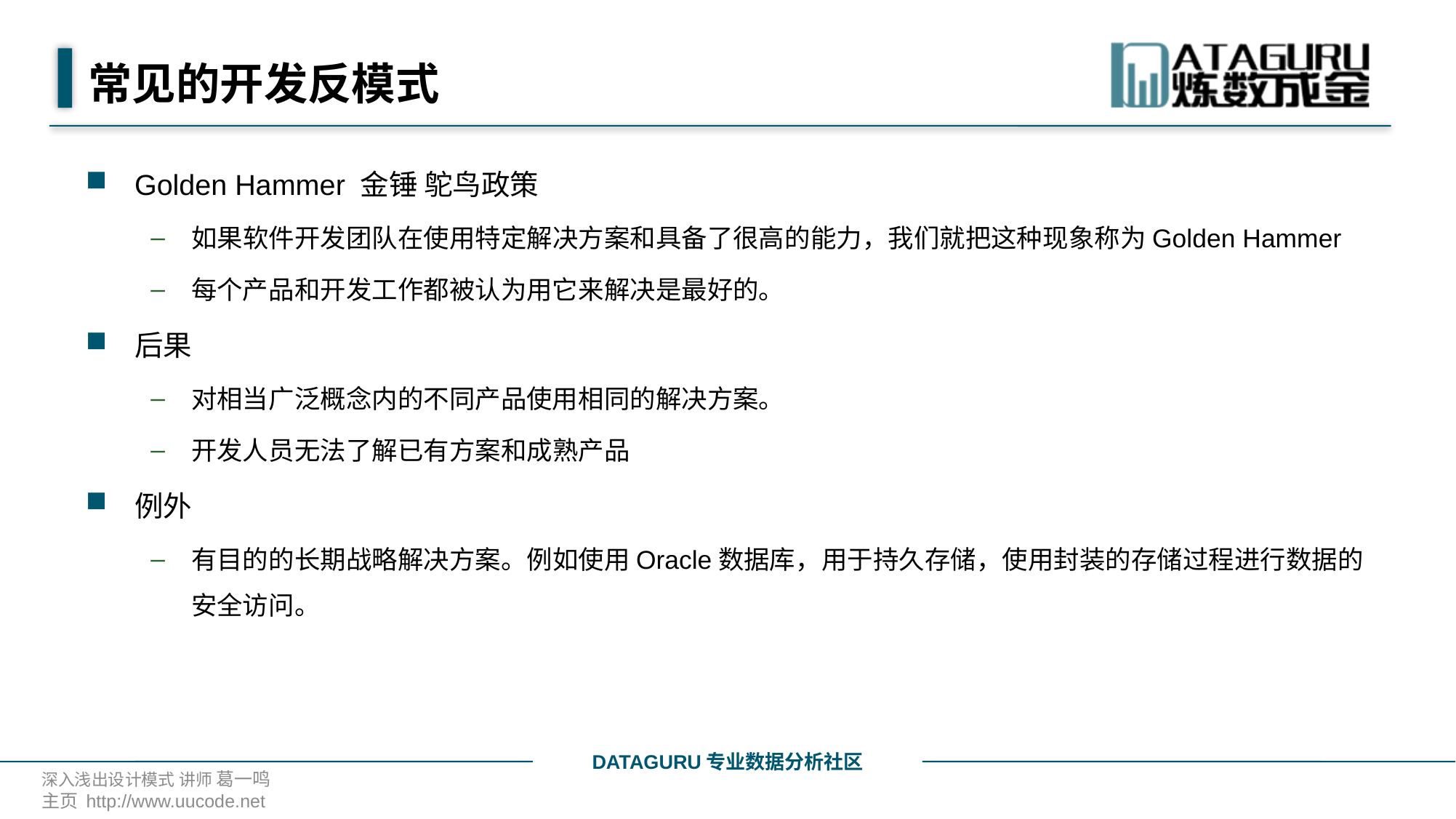

# 常见的开发反模式
Golden Hammer 金锤 鸵鸟政策
如果软件开发团队在使用特定解决方案和具备了很高的能力，我们就把这种现象称为Golden Hammer
每个产品和开发工作都被认为用它来解决是最好的。
后果
对相当广泛概念内的不同产品使用相同的解决方案。
开发人员无法了解已有方案和成熟产品
例外
有目的的长期战略解决方案。例如使用Oracle数据库，用于持久存储，使用封装的存储过程进行数据的安全访问。